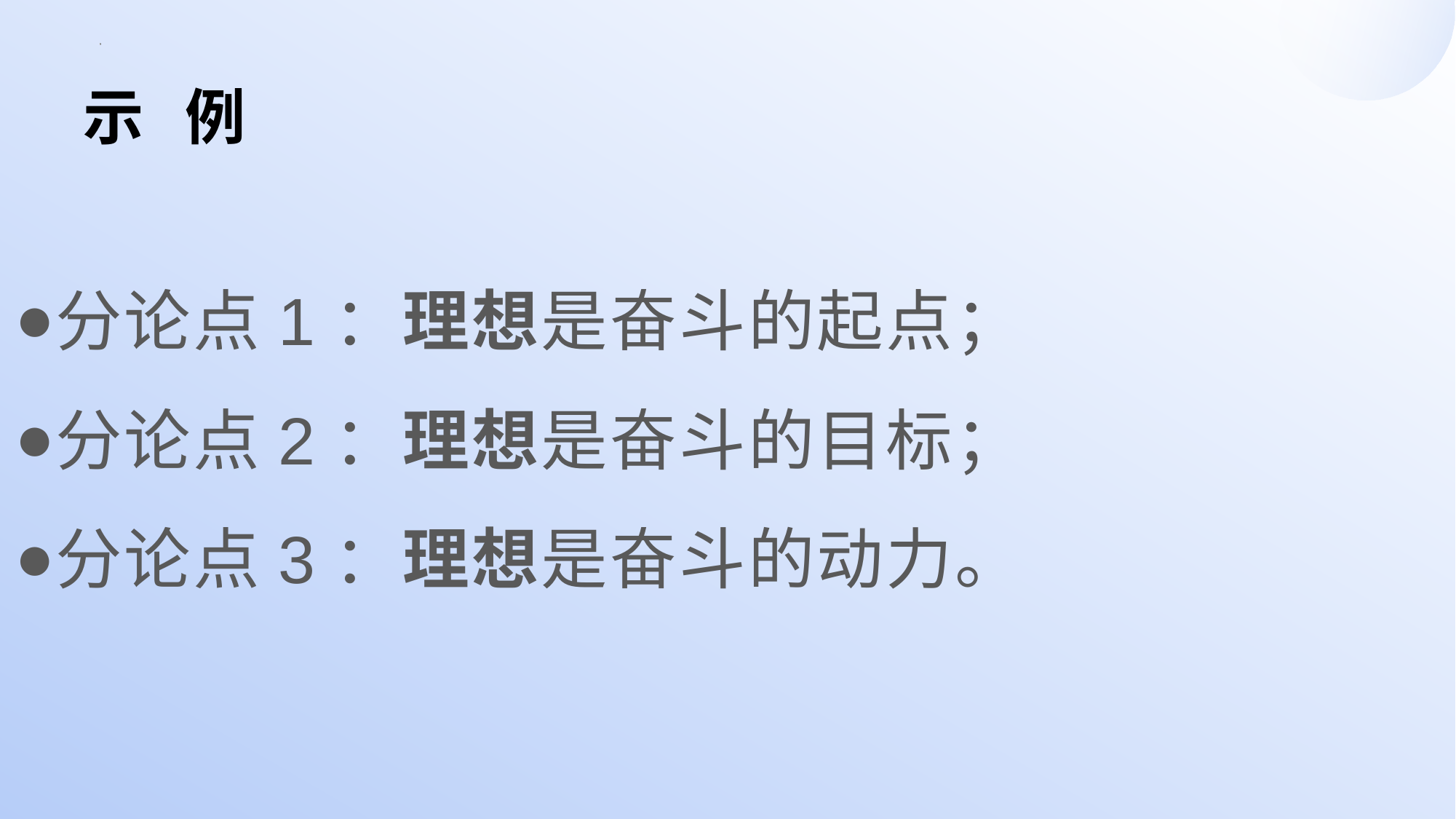

示  例
分论点1：理想是奋斗的起点；
分论点2：理想是奋斗的目标；
分论点3：理想是奋斗的动力。